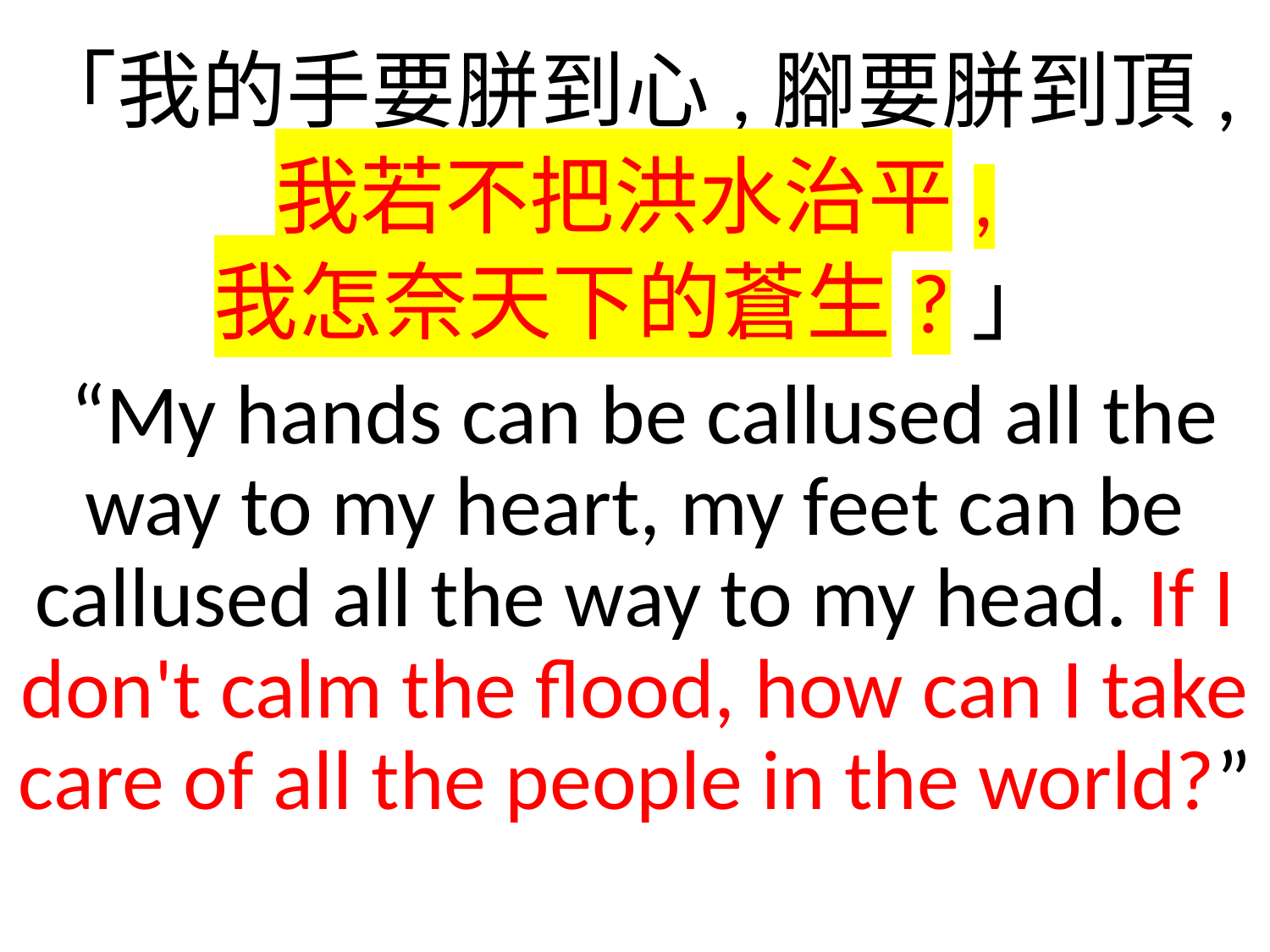

「我的手要胼到心,腳要胼到頂,
我若不把洪水治平,
我怎奈天下的蒼生?」
 “My hands can be callused all the way to my heart, my feet can be callused all the way to my head. If I don't calm the flood, how can I take care of all the people in the world?”